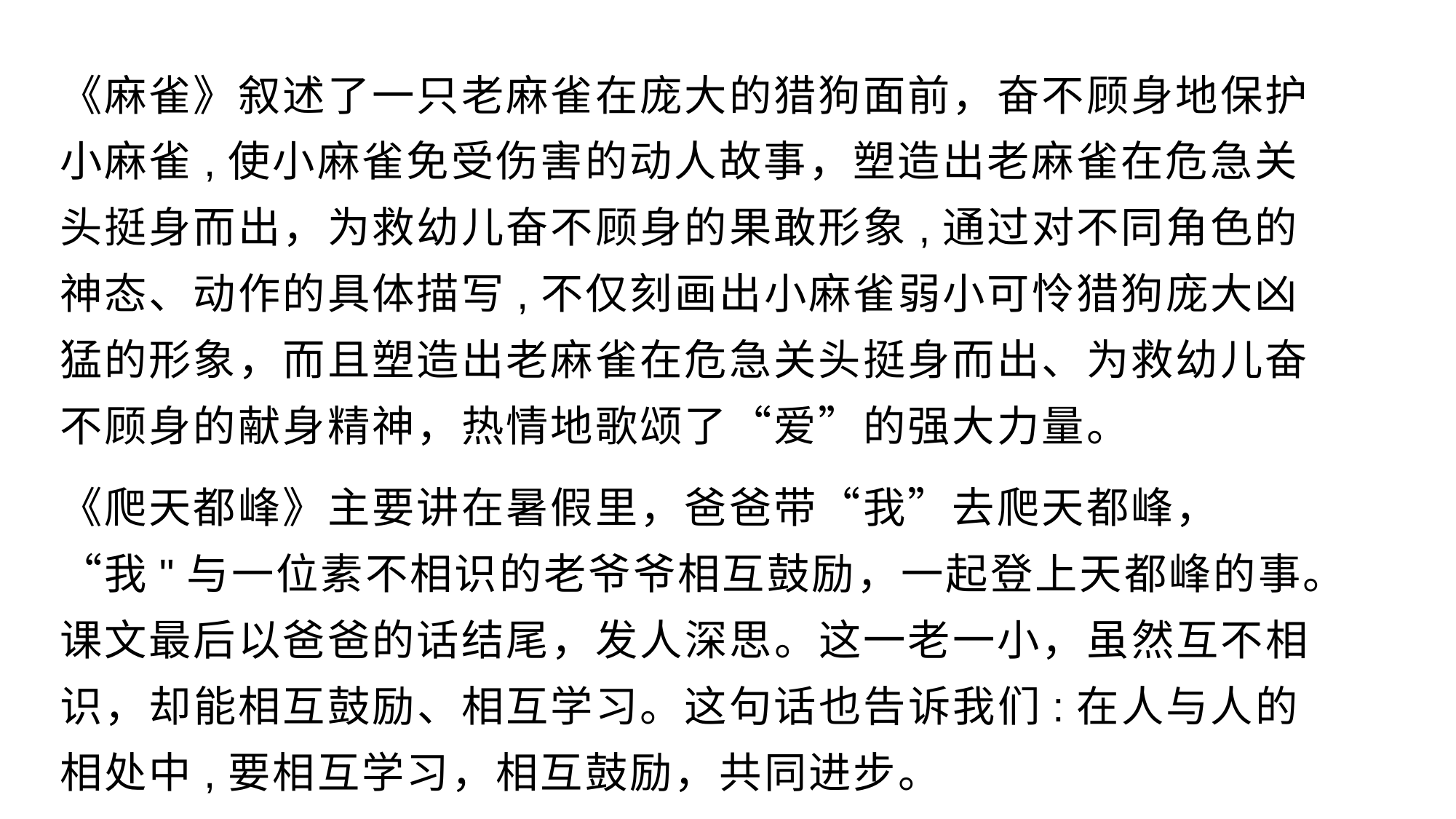

#
《麻雀》叙述了一只老麻雀在庞大的猎狗面前，奋不顾身地保护小麻雀,使小麻雀免受伤害的动人故事，塑造出老麻雀在危急关头挺身而出，为救幼儿奋不顾身的果敢形象,通过对不同角色的神态、动作的具体描写,不仅刻画出小麻雀弱小可怜猎狗庞大凶猛的形象，而且塑造出老麻雀在危急关头挺身而出、为救幼儿奋不顾身的献身精神，热情地歌颂了“爱”的强大力量。
《爬天都峰》主要讲在暑假里，爸爸带“我”去爬天都峰，“我"与一位素不相识的老爷爷相互鼓励，一起登上天都峰的事。课文最后以爸爸的话结尾，发人深思。这一老一小，虽然互不相识，却能相互鼓励、相互学习。这句话也告诉我们:在人与人的相处中,要相互学习，相互鼓励，共同进步。